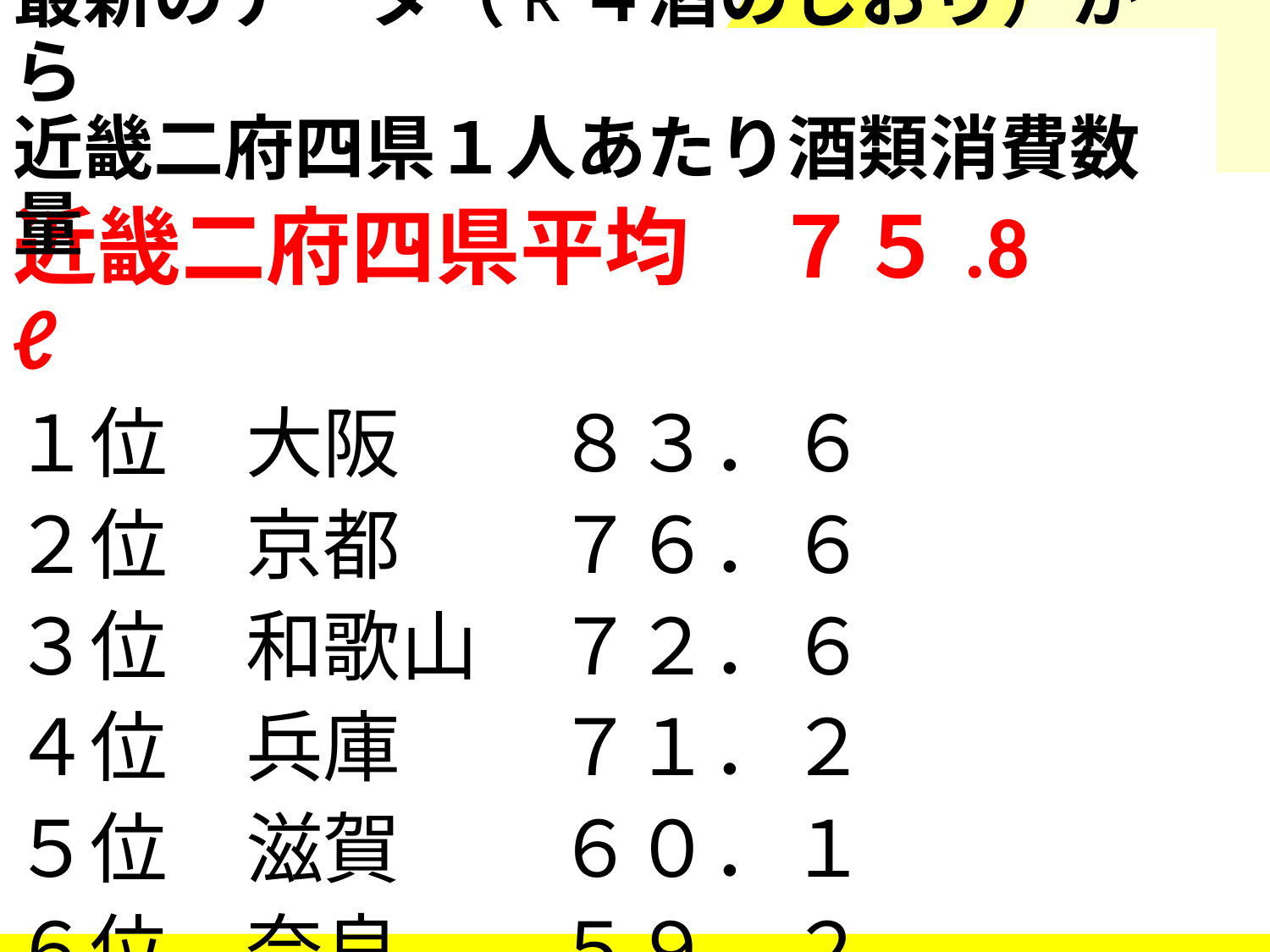

# 最新のデータ（R４酒のしおり）から 近畿二府四県１人あたり酒類消費数量
近畿二府四県平均　７５.8 ℓ
１位　大阪　　８３．６
２位　京都　　７６．６
３位　和歌山　７２．６
４位　兵庫　　７１．２
５位　滋賀　　６０．１
６位　奈良　　５９．２